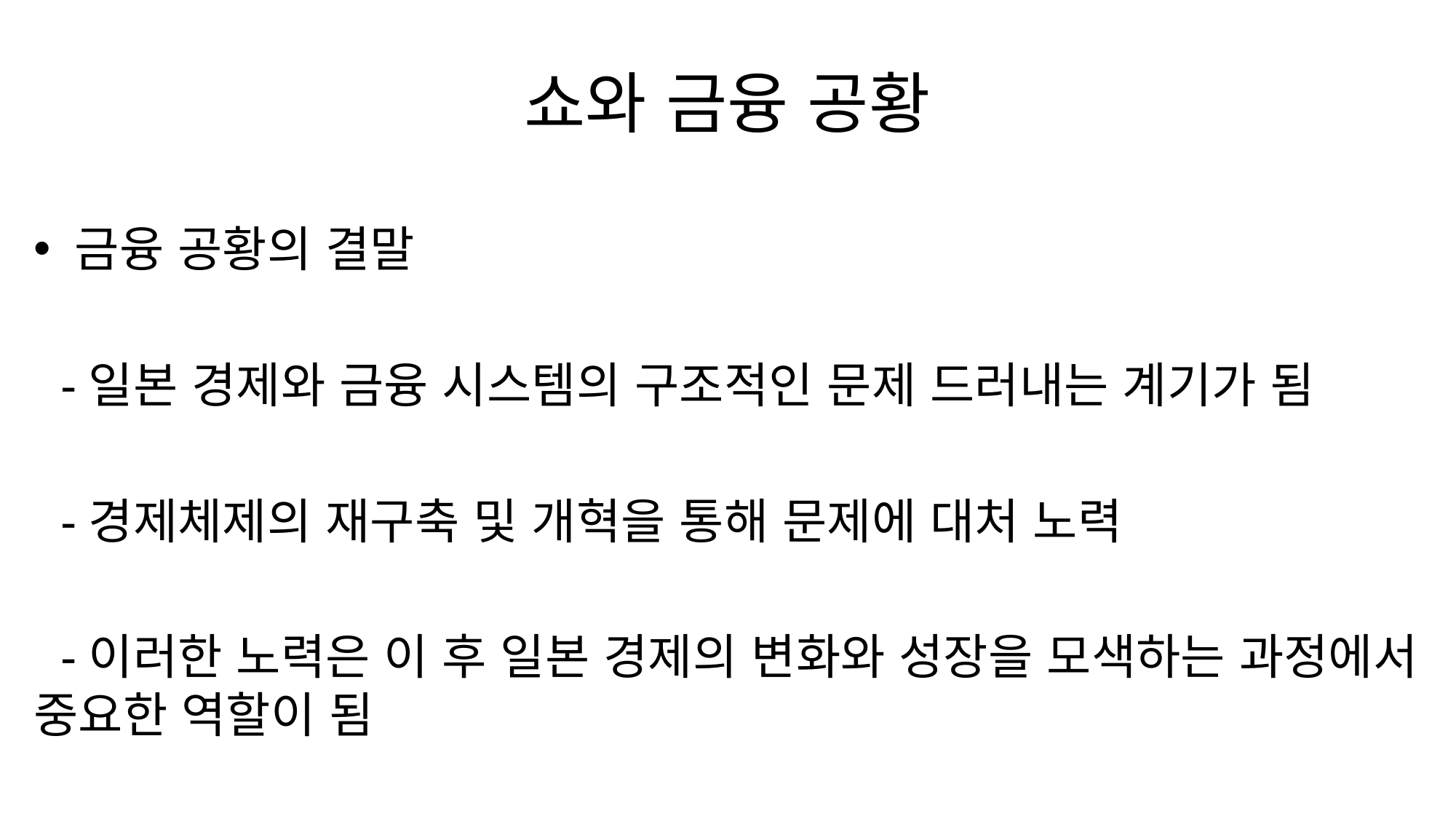

# 쇼와 금융 공황
금융 공황의 결말

  -일본 경제와 금융 시스템의 구조적인 문제 드러내는 계기가 됨

  -경제체제의 재구축 및 개혁을 통해 문제에 대처 노력

  -이러한 노력은 이 후 일본 경제의 변화와 성장을 모색하는 과정에서 중요한 역할이 됨